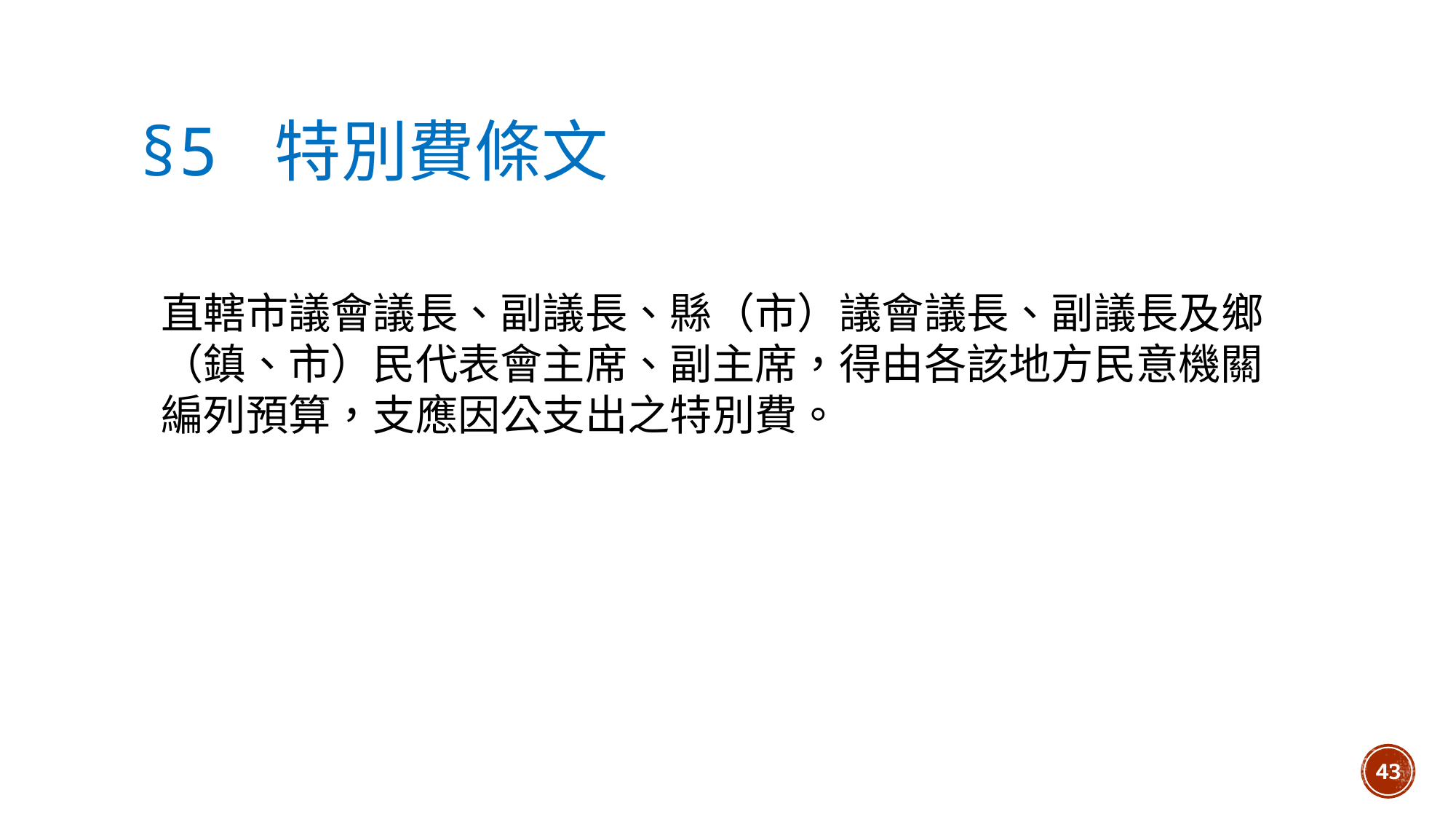

# §5 特別費條文
直轄市議會議長、副議長、縣（市）議會議長、副議長及鄉（鎮、市）民代表會主席、副主席，得由各該地方民意機關編列預算，支應因公支出之特別費。
43